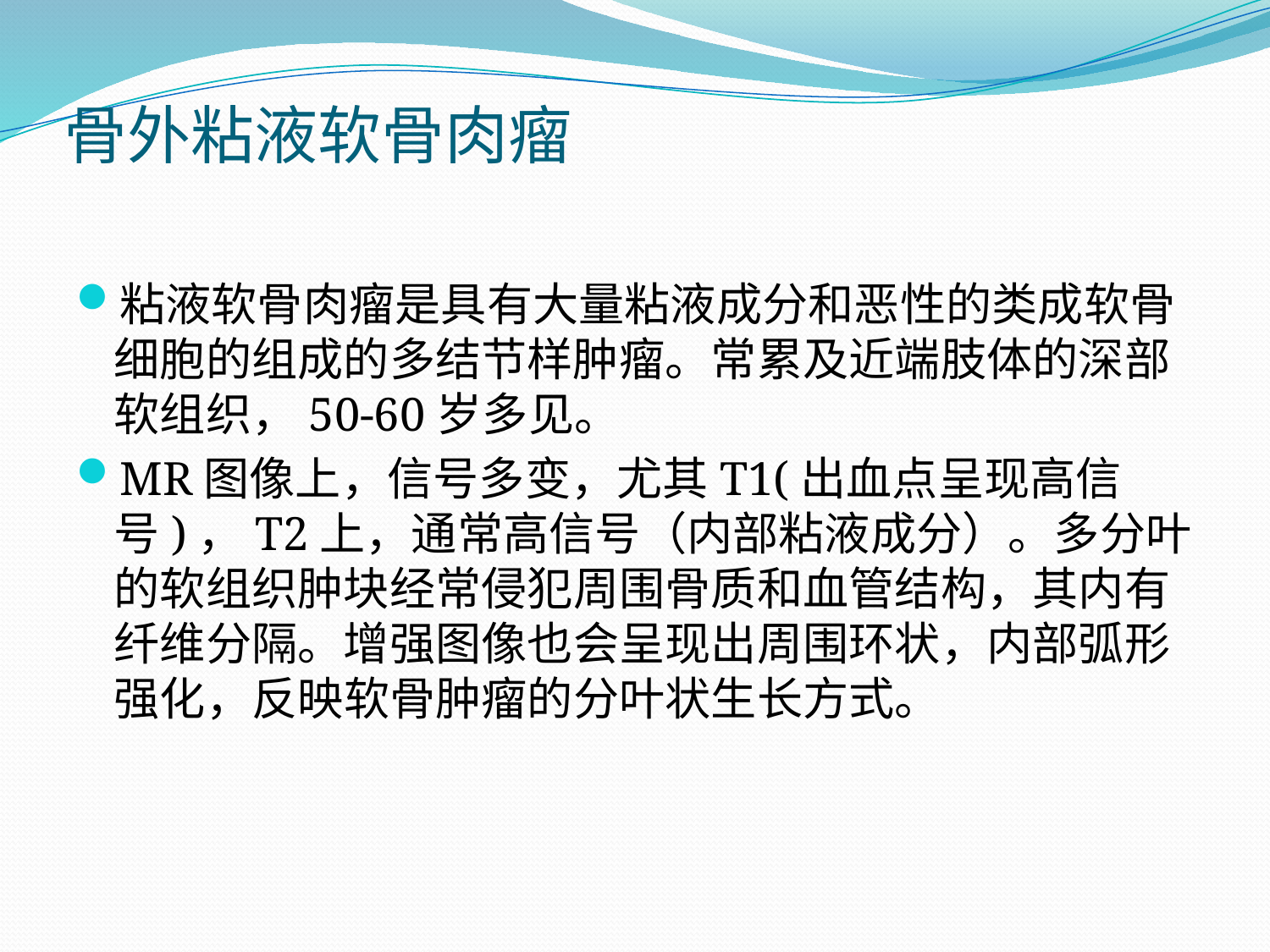

# 骨外粘液软骨肉瘤
粘液软骨肉瘤是具有大量粘液成分和恶性的类成软骨细胞的组成的多结节样肿瘤。常累及近端肢体的深部软组织，50-60岁多见。
MR图像上，信号多变，尤其T1(出血点呈现高信号)，T2上，通常高信号（内部粘液成分）。多分叶的软组织肿块经常侵犯周围骨质和血管结构，其内有纤维分隔。增强图像也会呈现出周围环状，内部弧形强化，反映软骨肿瘤的分叶状生长方式。